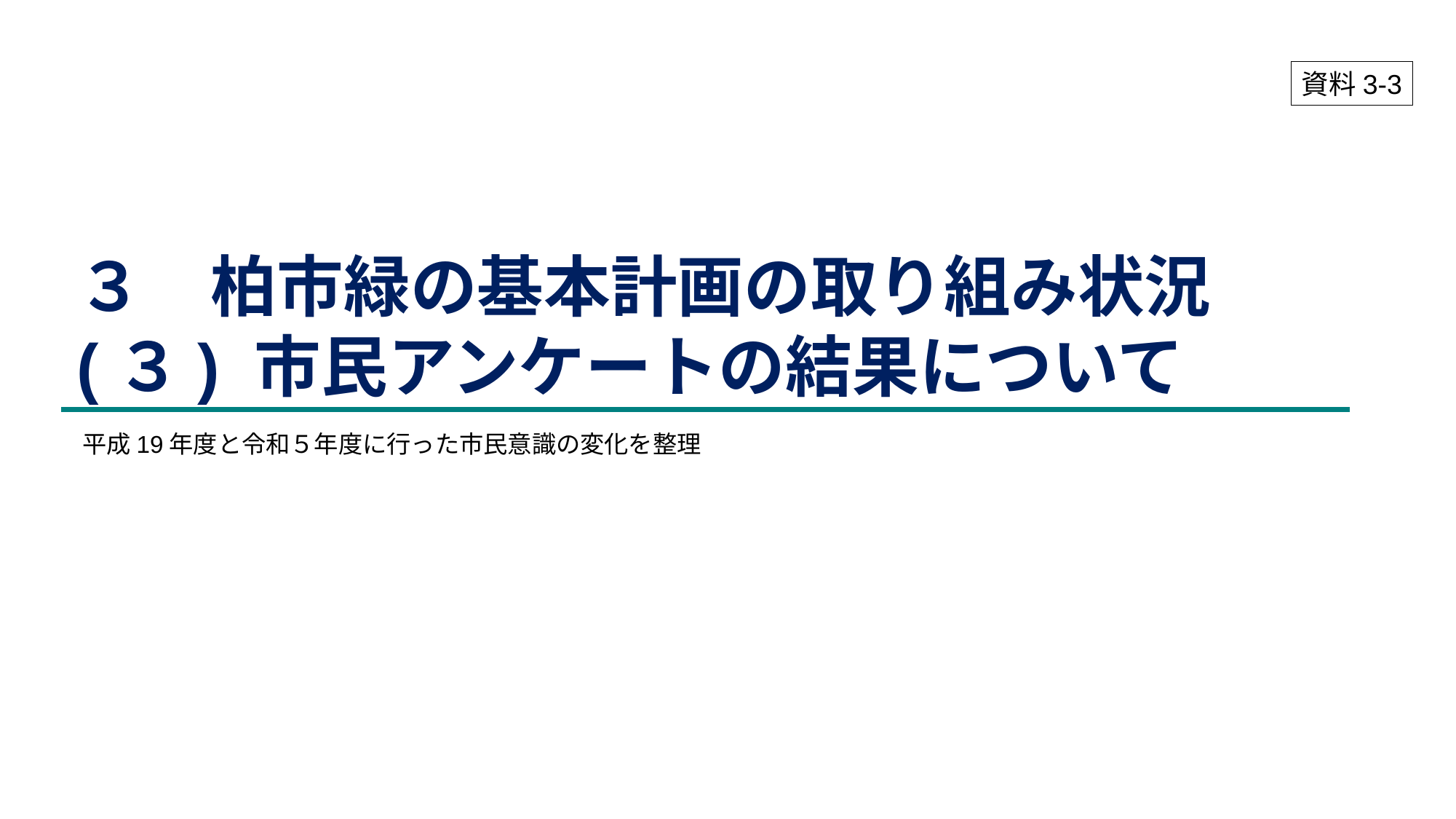

資料3-3
３　柏市緑の基本計画の取り組み状況
(３) 市民アンケートの結果について
平成19年度と令和５年度に行った市民意識の変化を整理